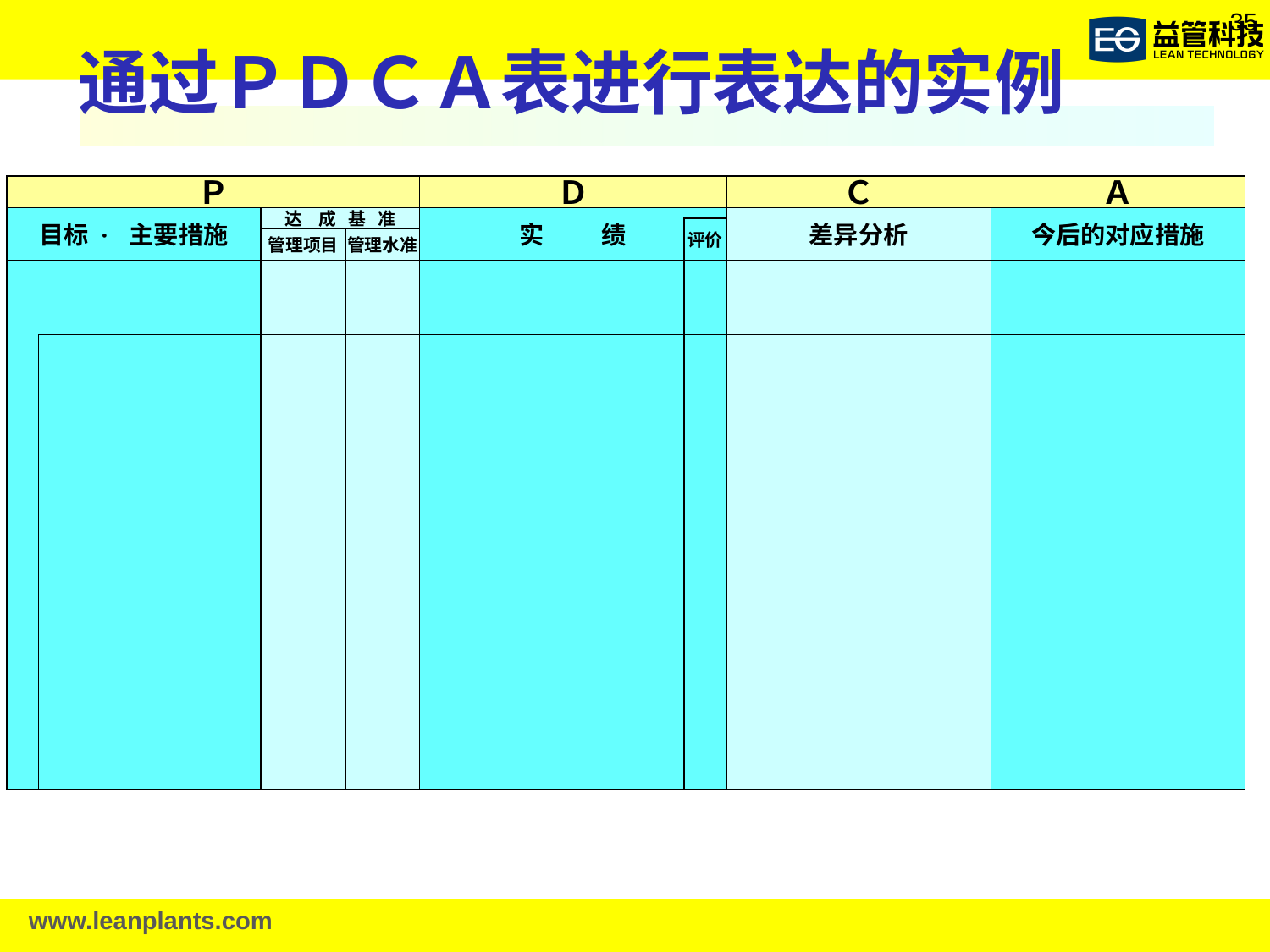

35
通过ＰＤＣＡ表进行表达的实例
Ｐ
Ｄ
Ｃ
Ａ
目标 · 主要措施
达    成   基   准
实          绩
差异分析
今后的对应措施
评价
管理项目
管理水准